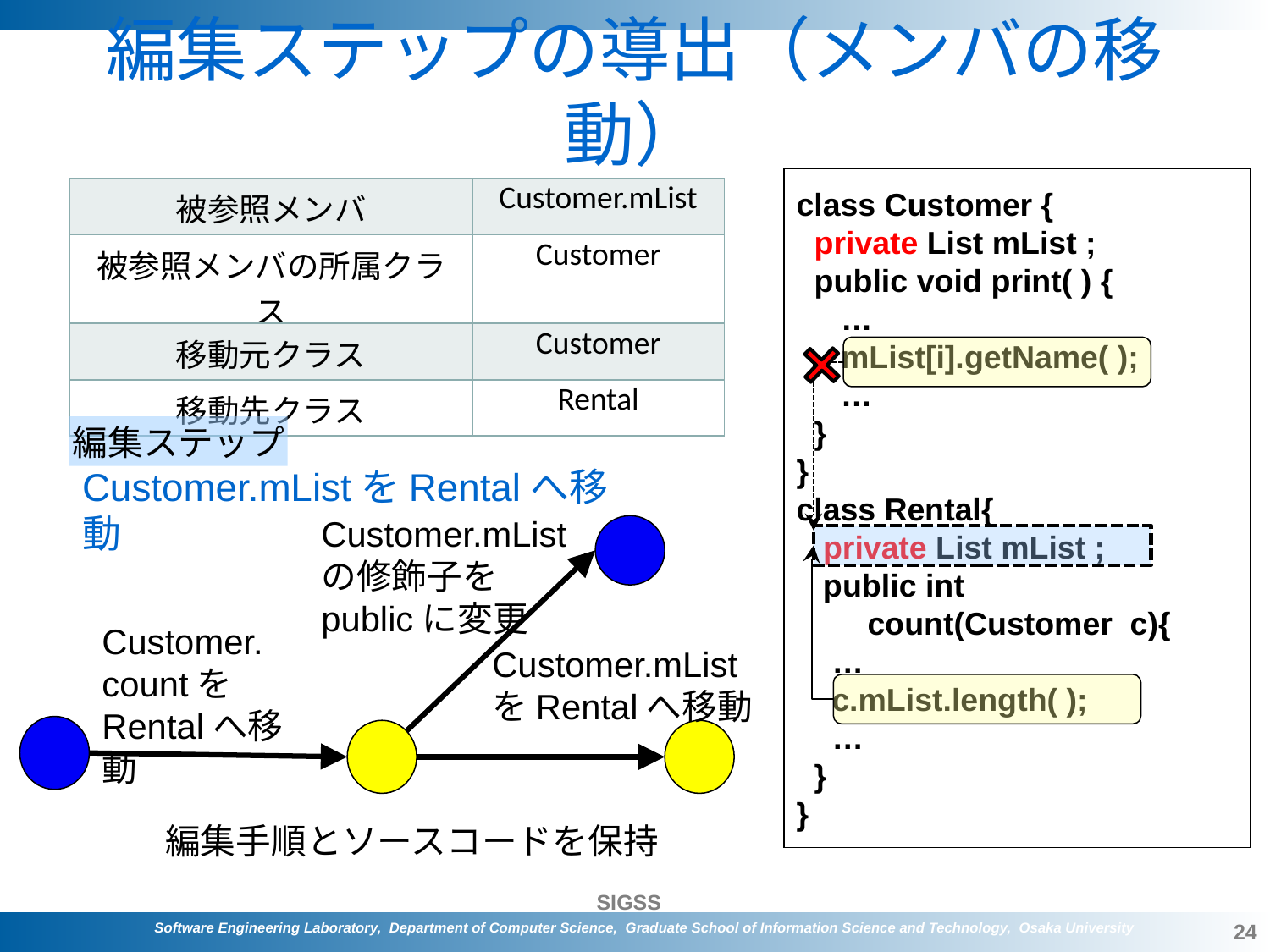

# 編集ステップの導出（メンバの移動）
class Customer {
  private List mList ;
  public void print( ) {
     …
     mList[i].getName( );
     …
  }
}
class Rental{
   public int
        count(Customer  c){
    …
    c.mList.length( );
    …
  }
}

class Customer {
  private List mList ;
  public void print( ) {
     …
     mList[i].getName( );
     …
  }
}
class Rental{
   private List mList ;
   public int
        count(Customer  c){
    …
    c.mList.length( );
    …
  }
}

| 被参照メンバ | Customer.mList |
| --- | --- |
| 被参照メンバの所属クラス | Customer |
| 移動元クラス | Customer |
| 移動先クラス | Rental |
編集ステップ
Customer.mListをRentalへ移動
Customer.mList
の修飾子を
publicに変更

Customer.
countを
Rentalへ移動
Customer.mList
をRentalへ移動

編集手順とソースコードを保持

24
Software Engineering Laboratory,  Department of Computer Science,  Graduate School of Information Science and Technology,  Osaka University